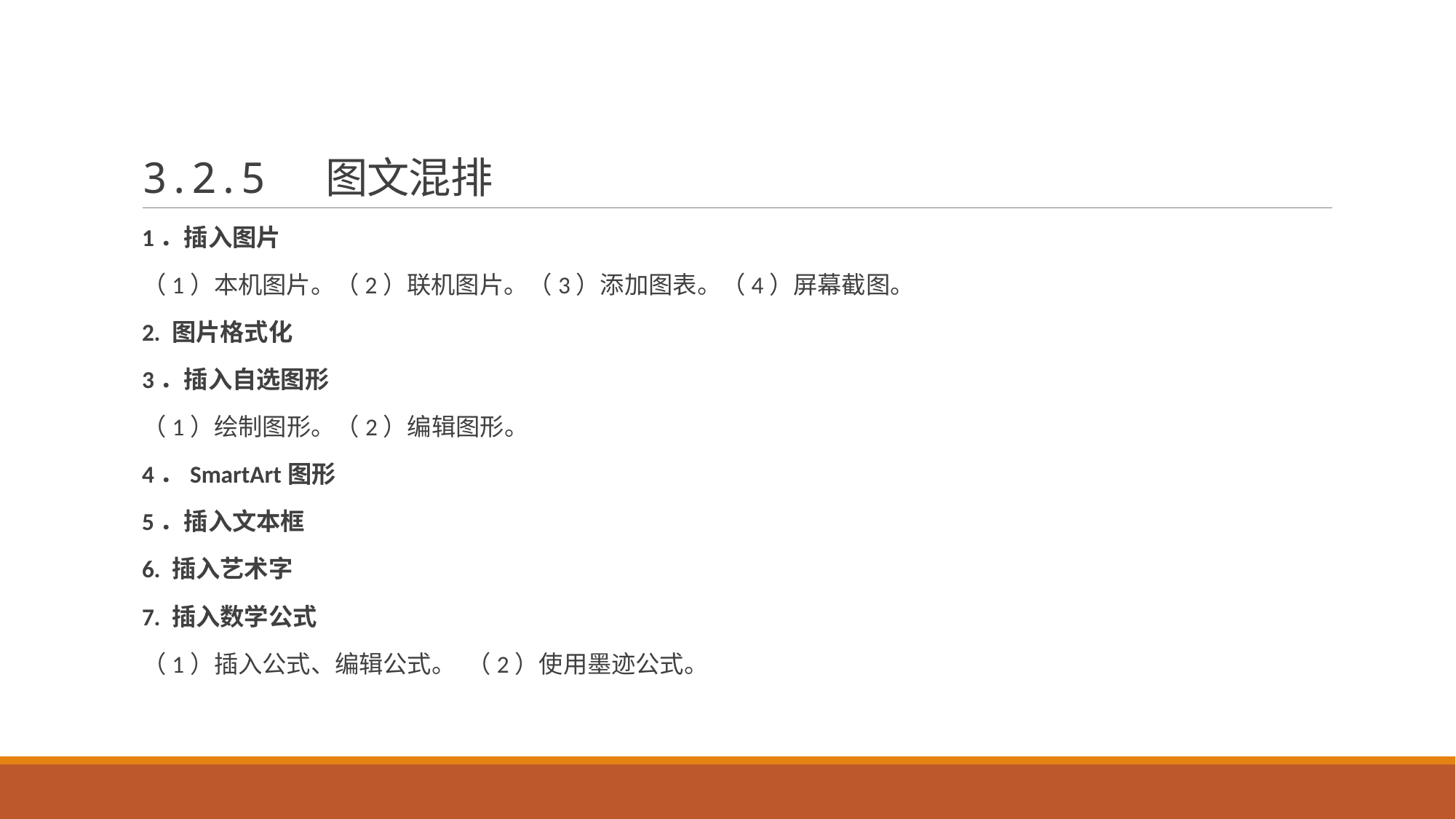

# 3.2.5  图文混排
1．插入图片
（1）本机图片。（2）联机图片。（3）添加图表。（4）屏幕截图。
2. 图片格式化
3．插入自选图形
 （1）绘制图形。（2）编辑图形。
4．SmartArt图形
5．插入文本框
6. 插入艺术字
7. 插入数学公式
（1）插入公式、编辑公式。  （2）使用墨迹公式。